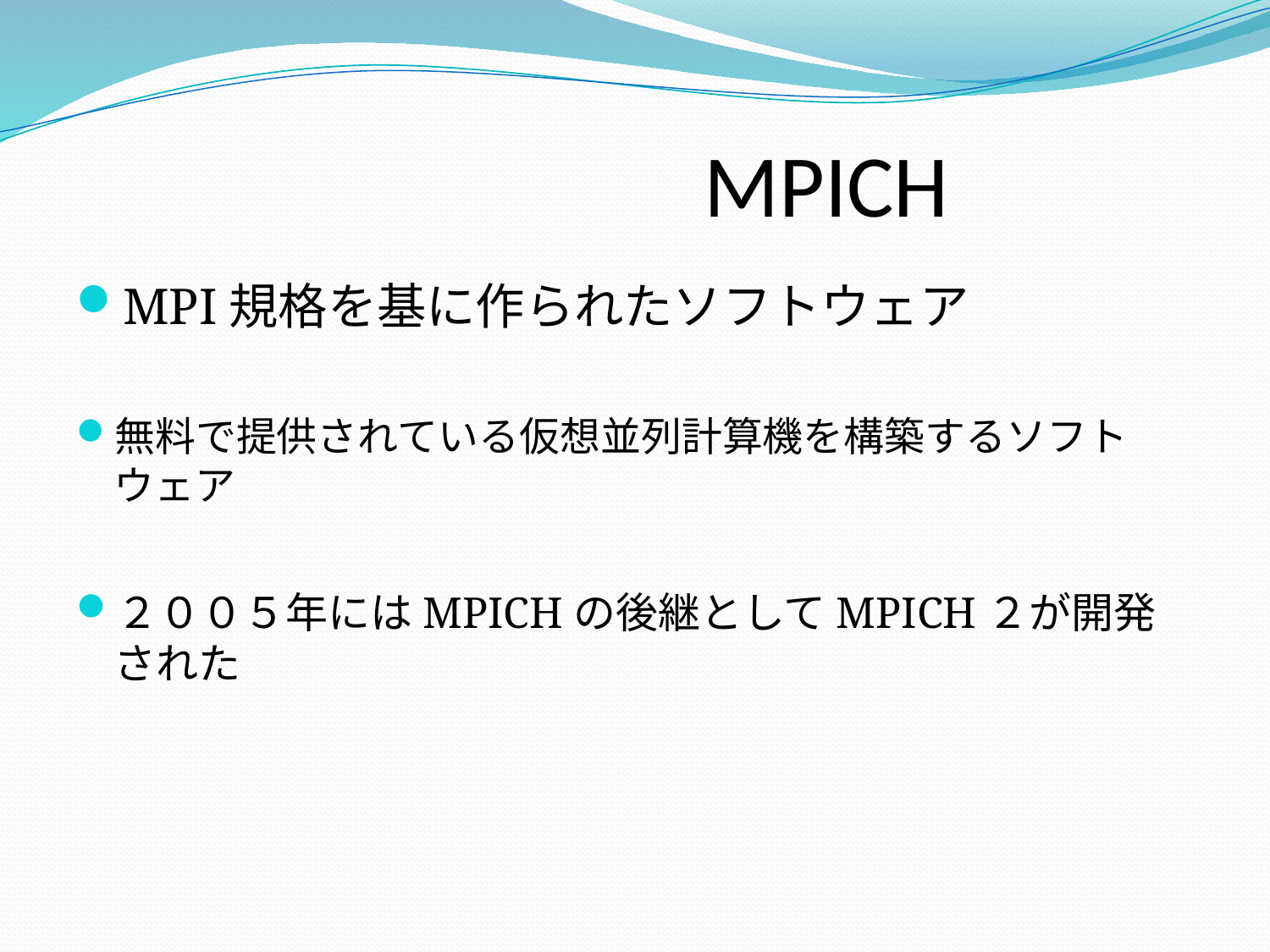

# MPICH
MPI規格を基に作られたソフトウェア

無料で提供されている仮想並列計算機を構築するソフトウェア

２００５年にはMPICHの後継としてMPICH２が開発された